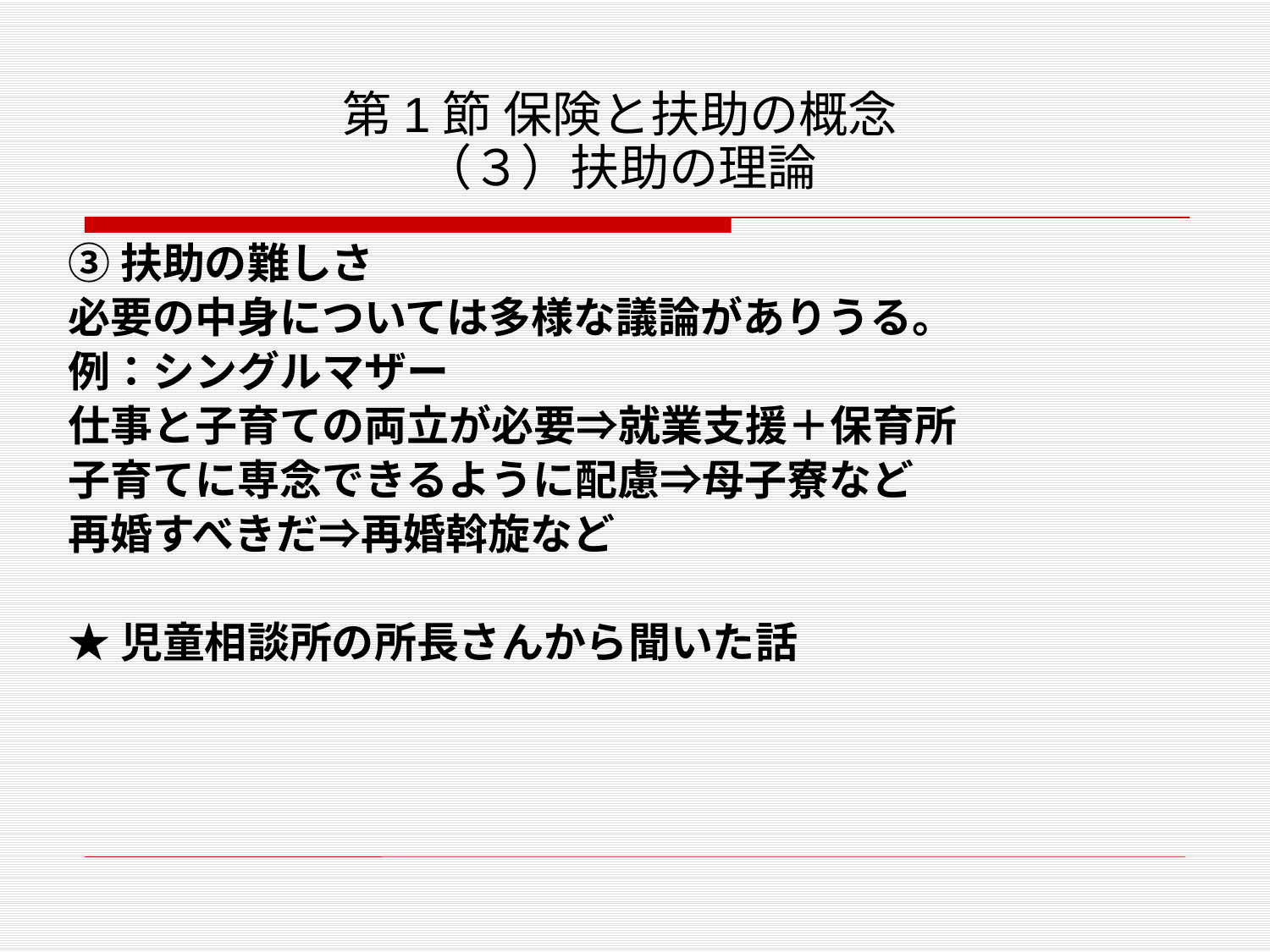

# 第1節 保険と扶助の概念 （３）扶助の理論
③扶助の難しさ
必要の中身については多様な議論がありうる。
例：シングルマザー
仕事と子育ての両立が必要⇒就業支援＋保育所
子育てに専念できるように配慮⇒母子寮など
再婚すべきだ⇒再婚斡旋など

★児童相談所の所長さんから聞いた話